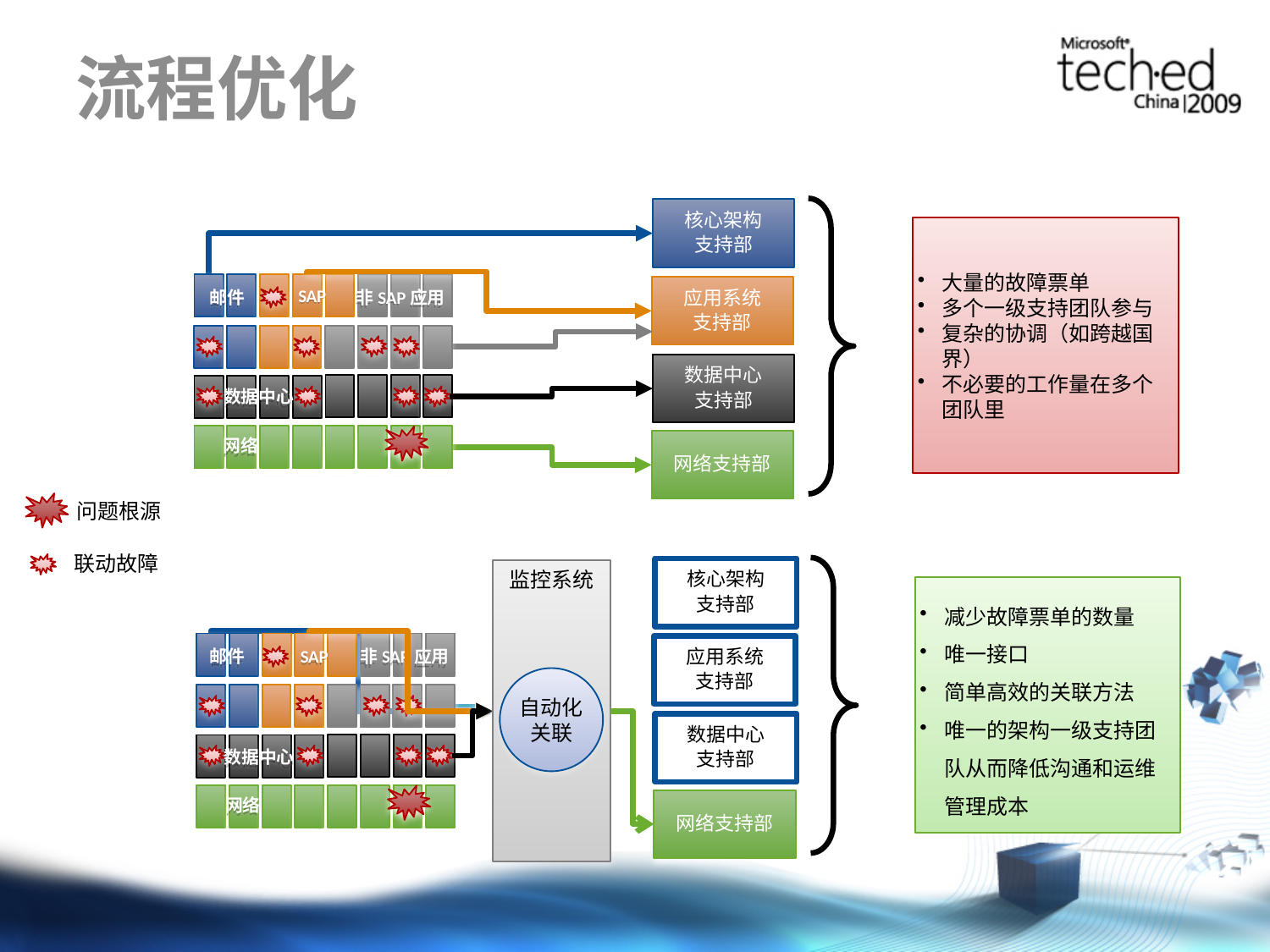

# 流程优化

核心架构
支持部
大量的故障票单
多个一级支持团队参与
复杂的协调（如跨越国界）
不必要的工作量在多个团队里

应用系统
支持部
SAP
邮件
非SAP应用

数据中心
支持部

数据中心

网络
网络支持部
问题根源

联动故障

核心架构
支持部
监控系统
减少故障票单的数量
唯一接口
简单高效的关联方法
唯一的架构一级支持团队从而降低沟通和运维管理成本

应用系统
支持部
邮件
非SAP应用
SAP

自动化
关联

数据中心
支持部

数据中心

网络
网络支持部